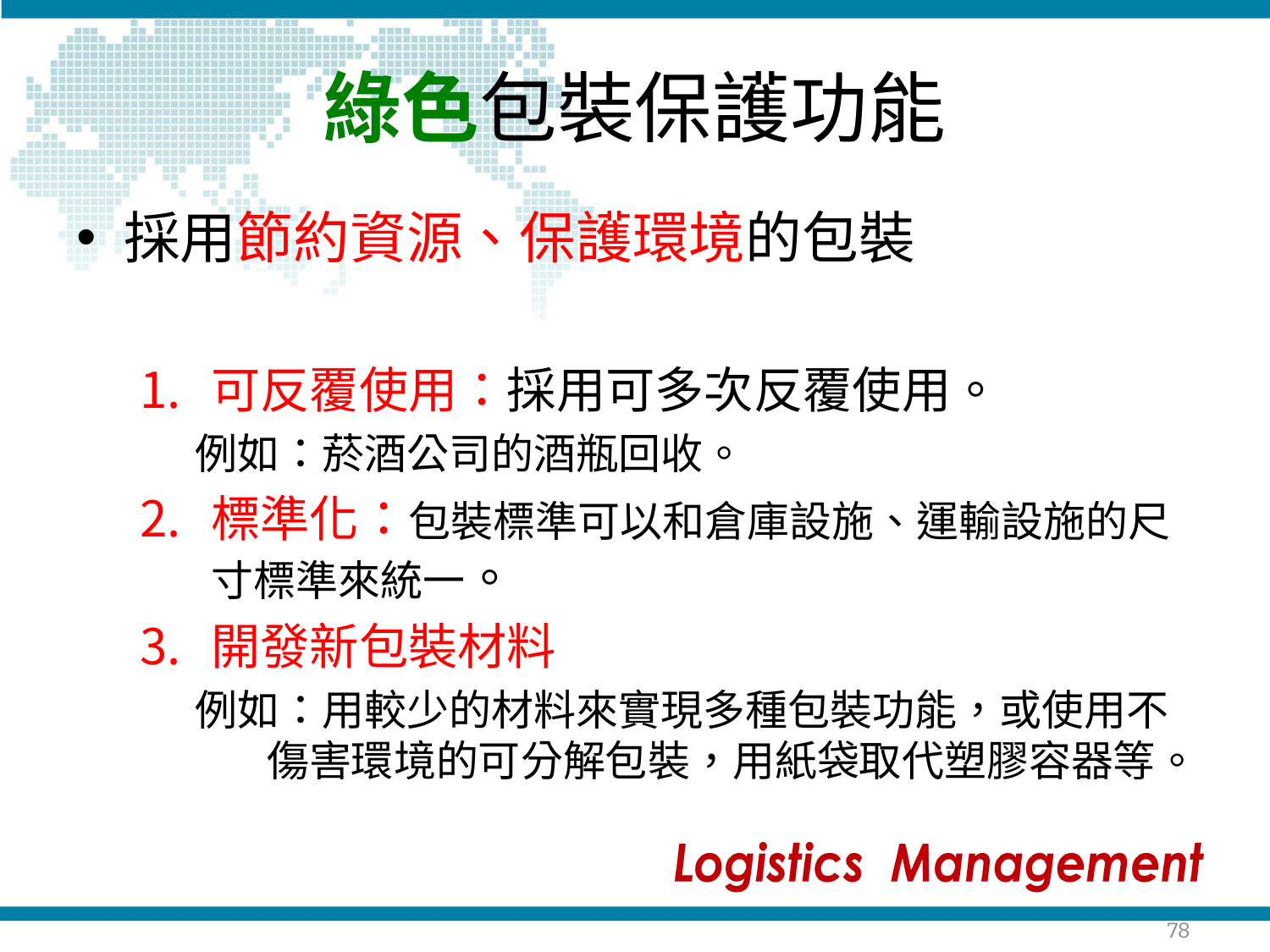

# 綠色包裝保護功能
採用節約資源、保護環境的包裝

可反覆使用：採用可多次反覆使用。
例如：菸酒公司的酒瓶回收。
標準化：包裝標準可以和倉庫設施、運輸設施的尺寸標準來統一。
開發新包裝材料
例如：用較少的材料來實現多種包裝功能，或使用不傷害環境的可分解包裝，用紙袋取代塑膠容器等。
78